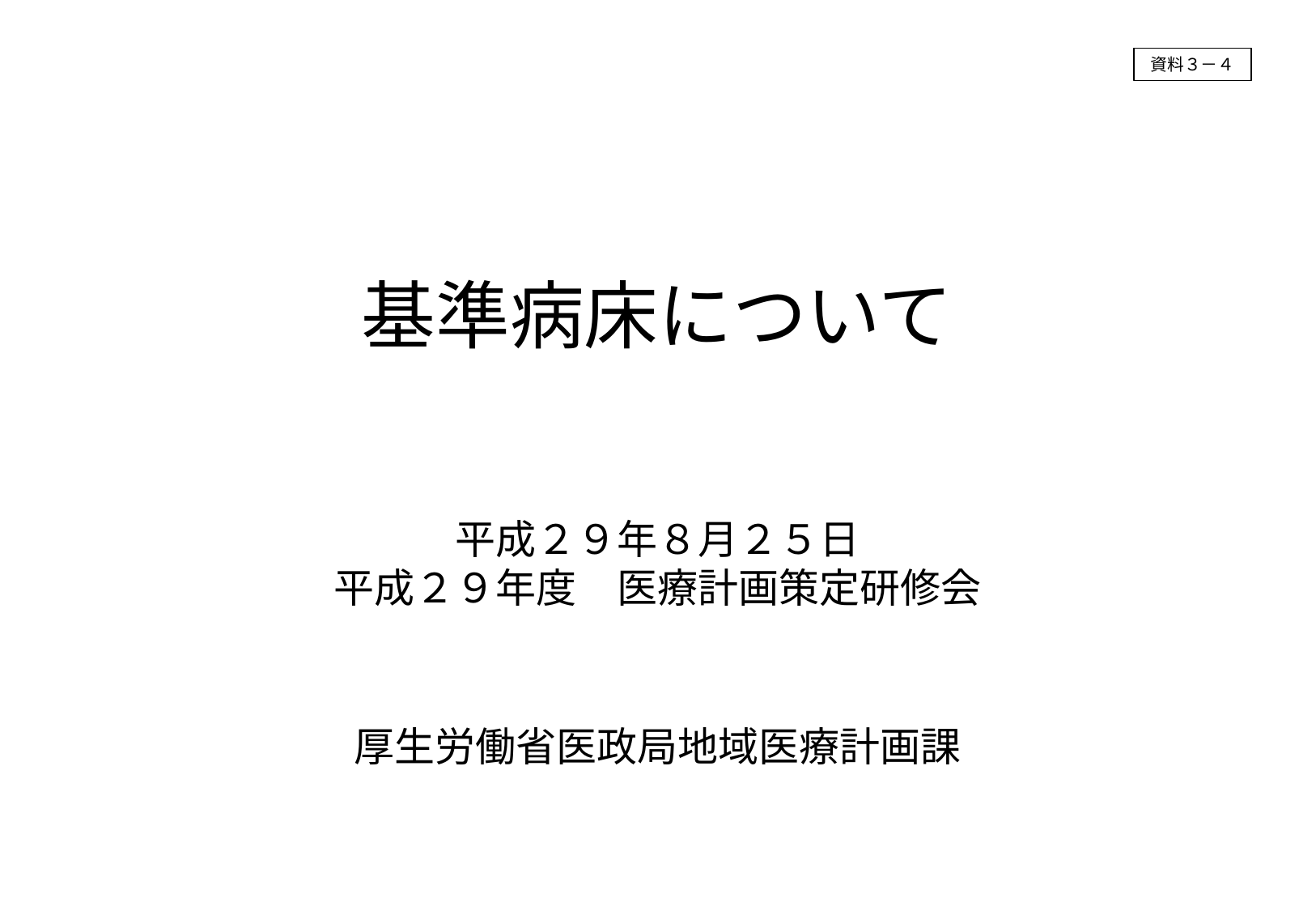

資料３－４
基準病床について
平成２９年８月２５日
平成２９年度　医療計画策定研修会
厚生労働省医政局地域医療計画課